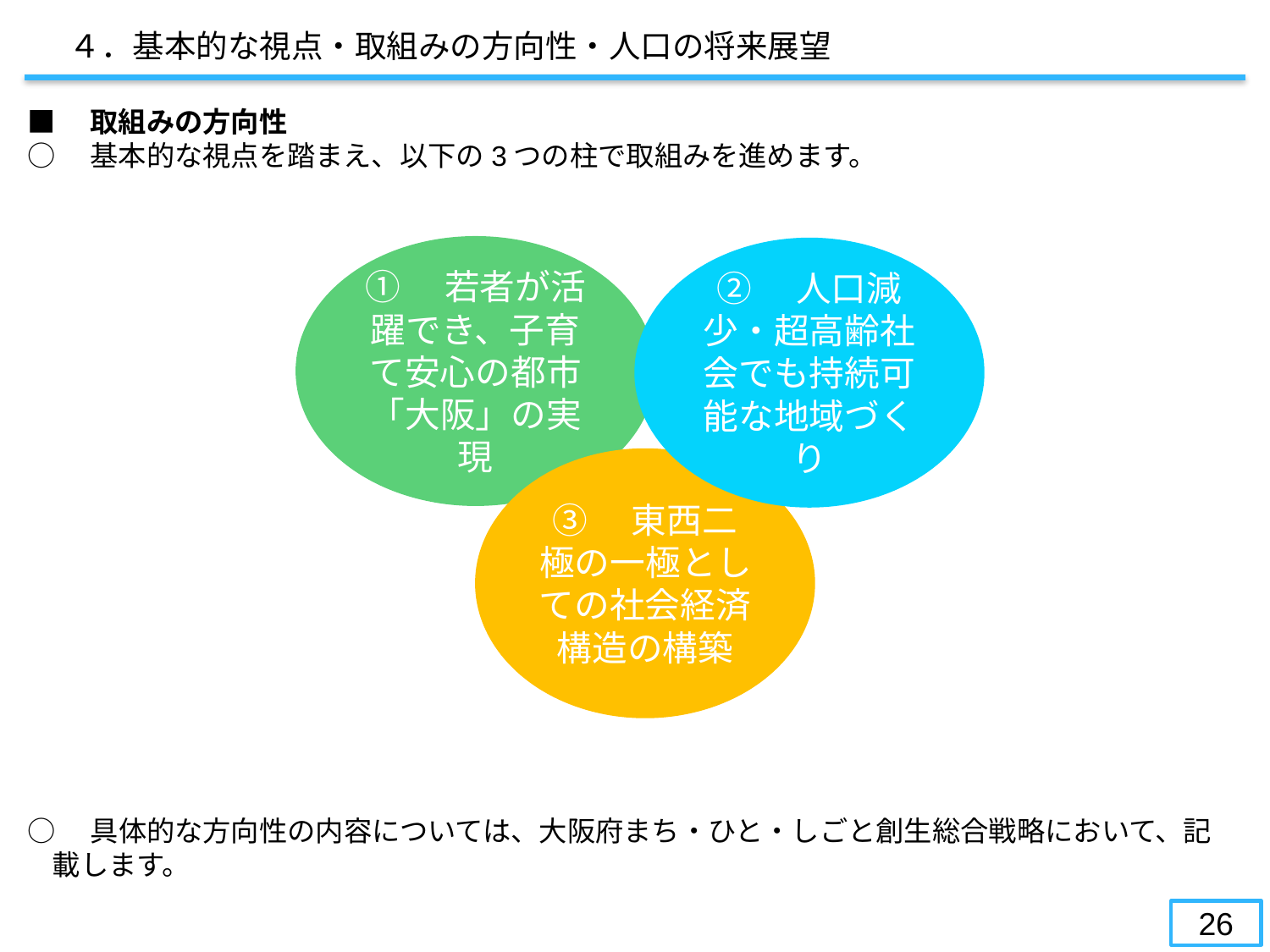

４．基本的な視点・取組みの方向性・人口の将来展望
■　取組みの方向性
○　基本的な視点を踏まえ、以下の3つの柱で取組みを進めます。

○　具体的な方向性の内容については、大阪府まち・ひと・しごと創生総合戦略において、記載します。
①　若者が活躍でき、子育て安心の都市「大阪」の実現
②　人口減少・超高齢社会でも持続可能な地域づくり
③　東西二極の一極としての社会経済構造の構築
26